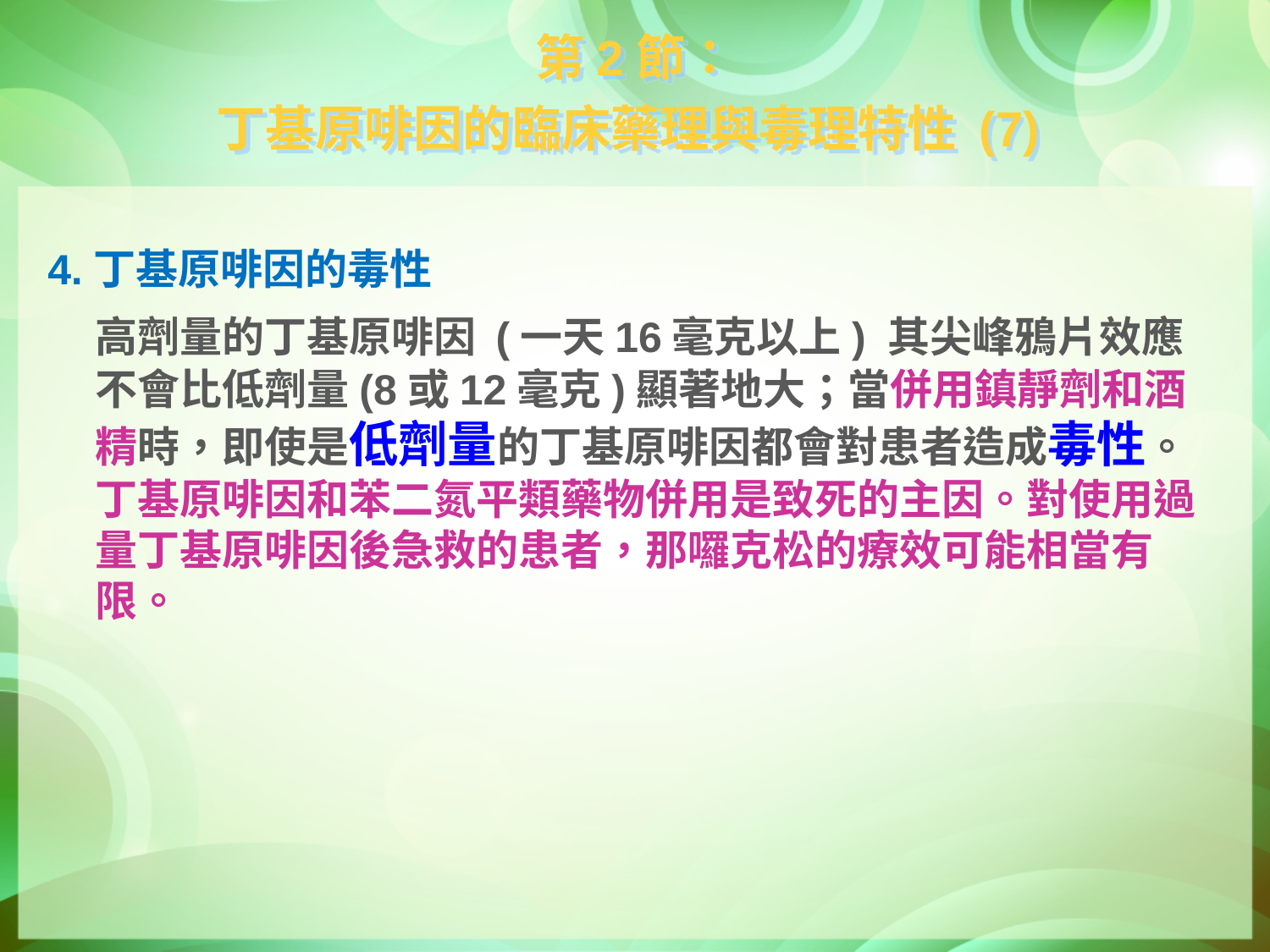

第2節：
丁基原啡因的臨床藥理與毒理特性 (7)
4.丁基原啡因的毒性
	高劑量的丁基原啡因 (一天16毫克以上) 其尖峰鴉片效應不會比低劑量(8或12毫克)顯著地大；當併用鎮靜劑和酒精時，即使是低劑量的丁基原啡因都會對患者造成毒性。丁基原啡因和苯二氮平類藥物併用是致死的主因。對使用過量丁基原啡因後急救的患者，那囉克松的療效可能相當有限。